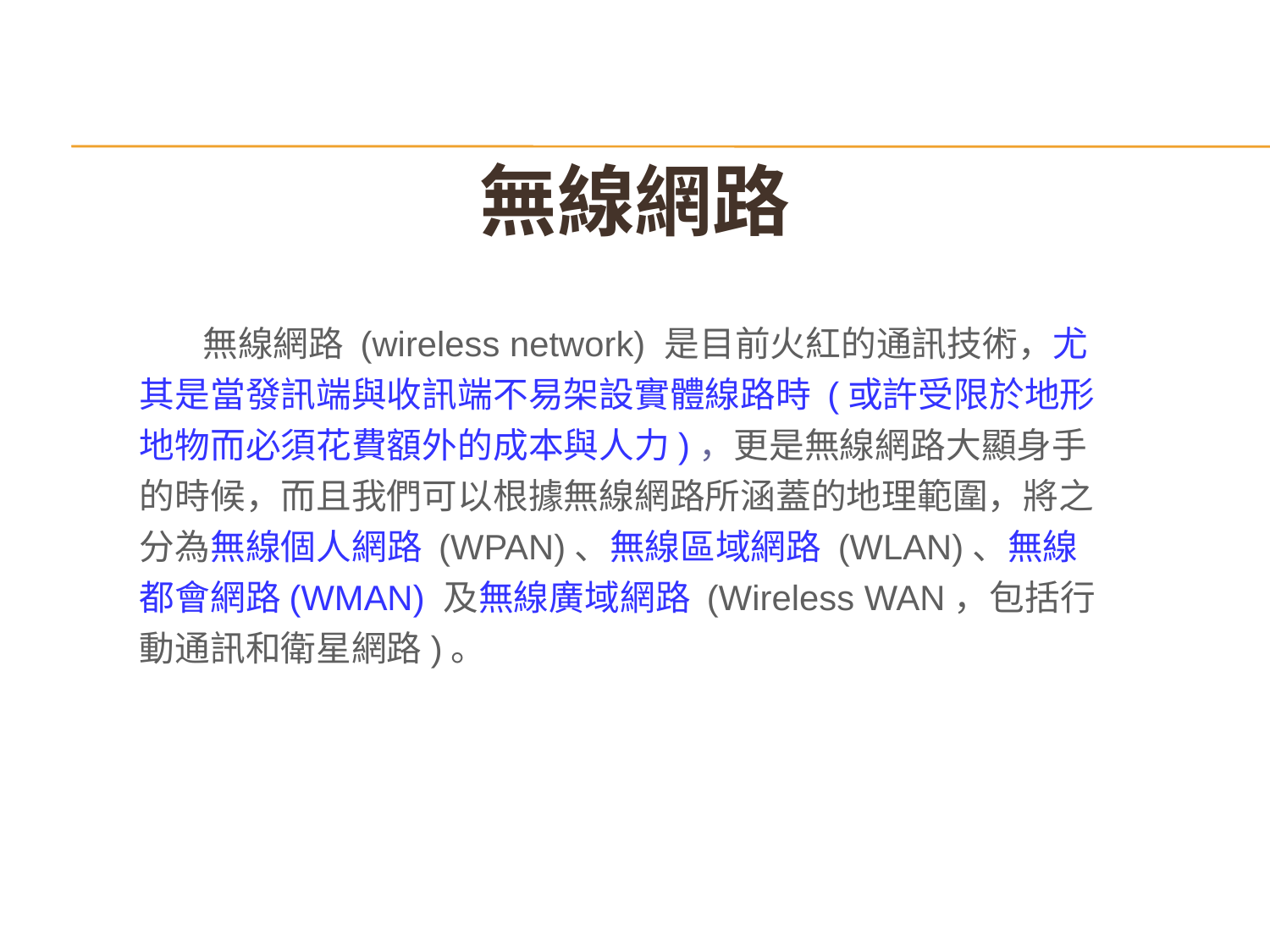

無線網路
       無線網路 (wireless network) 是目前火紅的通訊技術，尤其是當發訊端與收訊端不易架設實體線路時 (或許受限於地形地物而必須花費額外的成本與人力)，更是無線網路大顯身手的時候，而且我們可以根據無線網路所涵蓋的地理範圍，將之分為無線個人網路 (WPAN)、無線區域網路 (WLAN)、無線都會網路(WMAN) 及無線廣域網路 (Wireless WAN，包括行動通訊和衛星網路)。